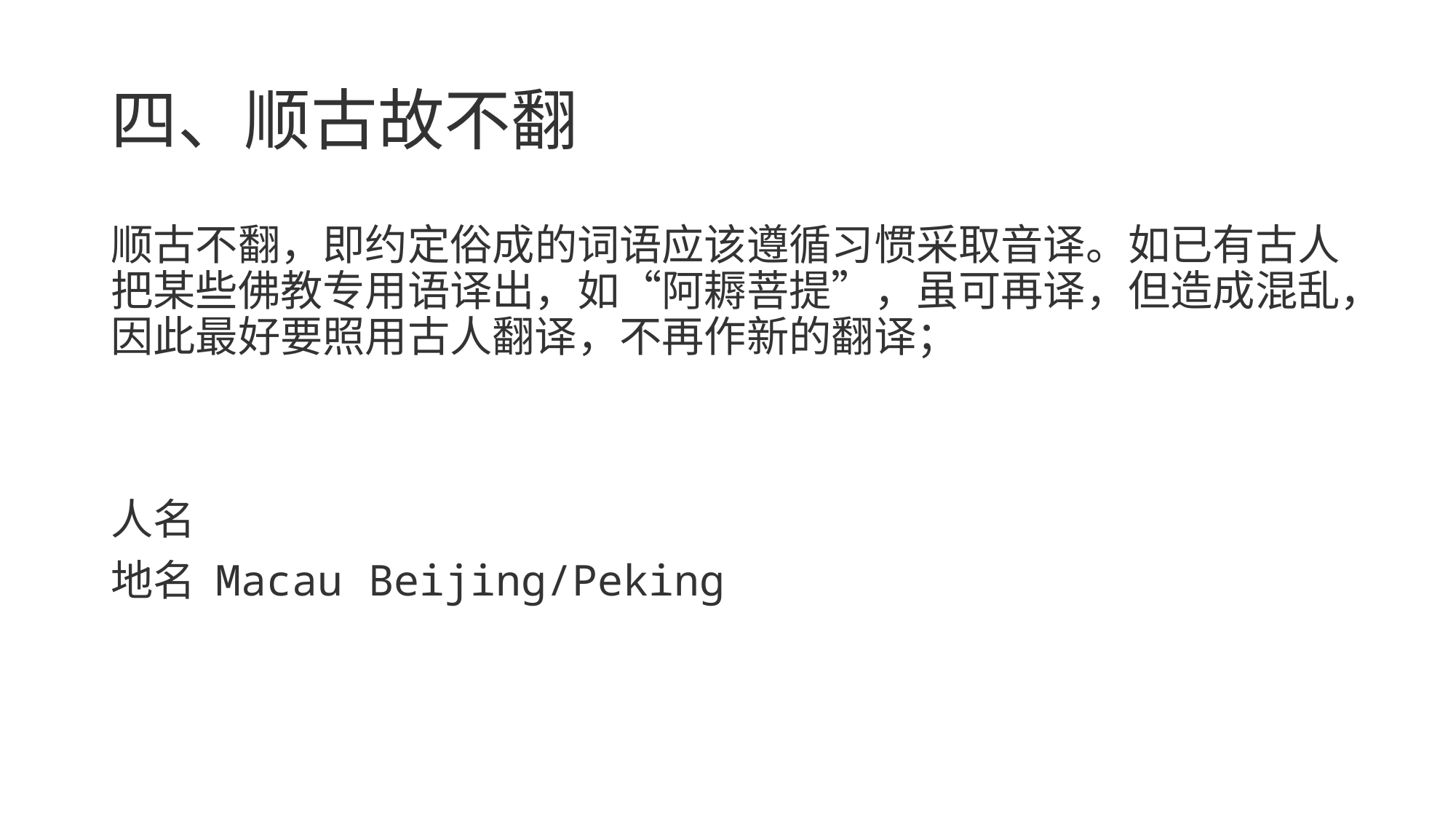

# 四、顺古故不翻
顺古不翻，即约定俗成的词语应该遵循习惯采取音译。如已有古人把某些佛教专用语译出，如“阿耨菩提”，虽可再译，但造成混乱，因此最好要照用古人翻译，不再作新的翻译；

人名
地名 Macau Beijing/Peking